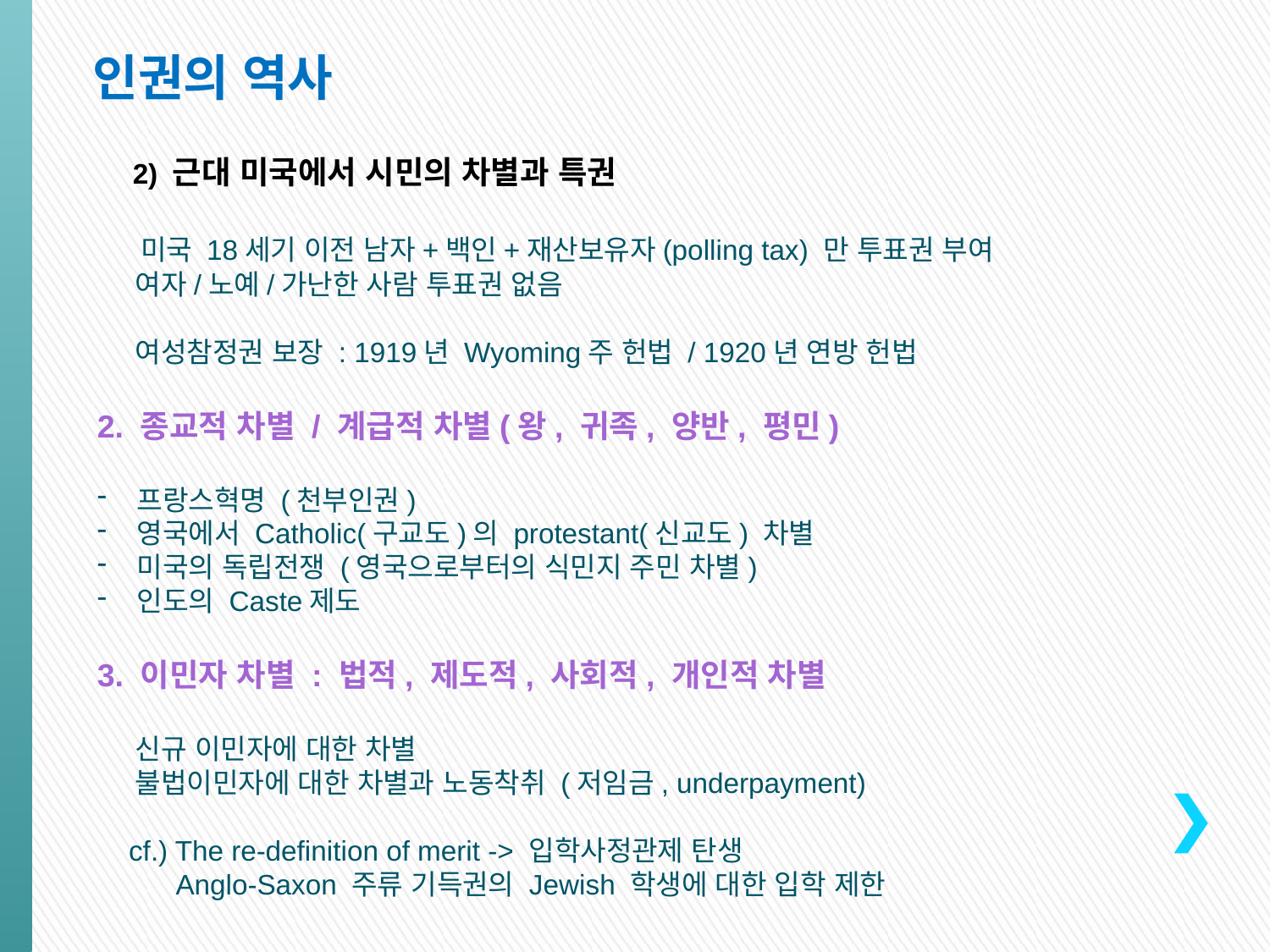

인권의 역사
    2) 근대 미국에서 시민의 차별과 특권

    미국 18세기 이전 남자+백인+재산보유자(polling tax) 만 투표권 부여
    여자/노예/가난한 사람 투표권 없음

    여성참정권 보장 : 1919년 Wyoming주 헌법 / 1920년 연방 헌법

2. 종교적 차별 / 계급적 차별(왕, 귀족, 양반, 평민)

프랑스혁명 (천부인권)
영국에서 Catholic(구교도)의 protestant(신교도) 차별
미국의 독립전쟁 (영국으로부터의 식민지 주민 차별)
인도의 Caste제도

3. 이민자 차별 : 법적, 제도적, 사회적, 개인적 차별

    신규 이민자에 대한 차별
    불법이민자에 대한 차별과 노동착취 (저임금, underpayment)

    cf.) The re-definition of merit -> 입학사정관제 탄생
          Anglo-Saxon 주류 기득권의 Jewish 학생에 대한 입학 제한